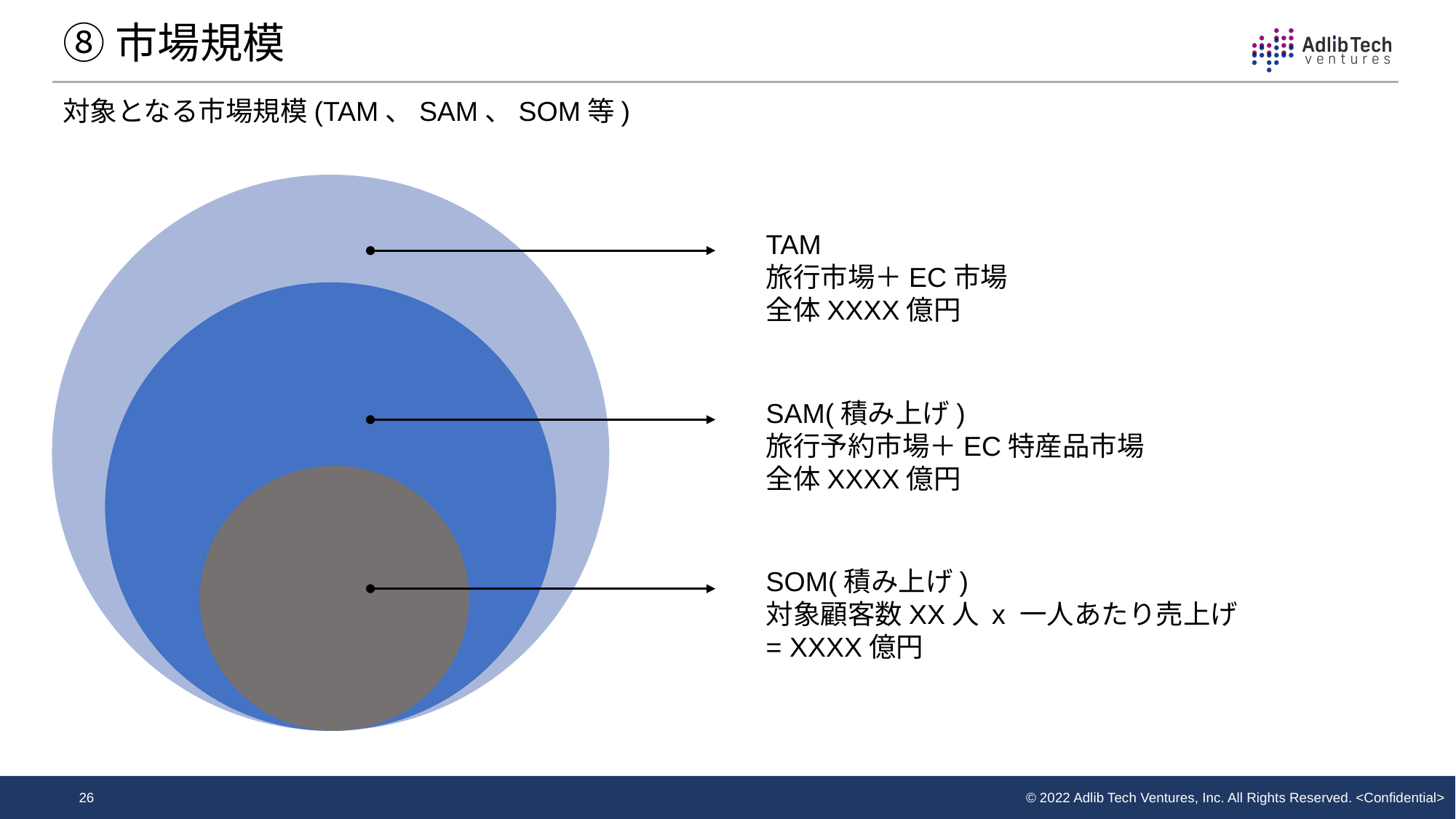

# ⑧市場規模
対象となる市場規模(TAM、SAM、SOM等)

TAM
旅行市場＋EC市場
全体XXXX億円

SAM(積み上げ)
旅行予約市場＋EC特産品市場
全体XXXX億円

SOM(積み上げ)
対象顧客数XX人 x 一人あたり売上げ
= XXXX億円
26
© 2022 Adlib Tech Ventures, Inc. All Rights Reserved. <Confidential>